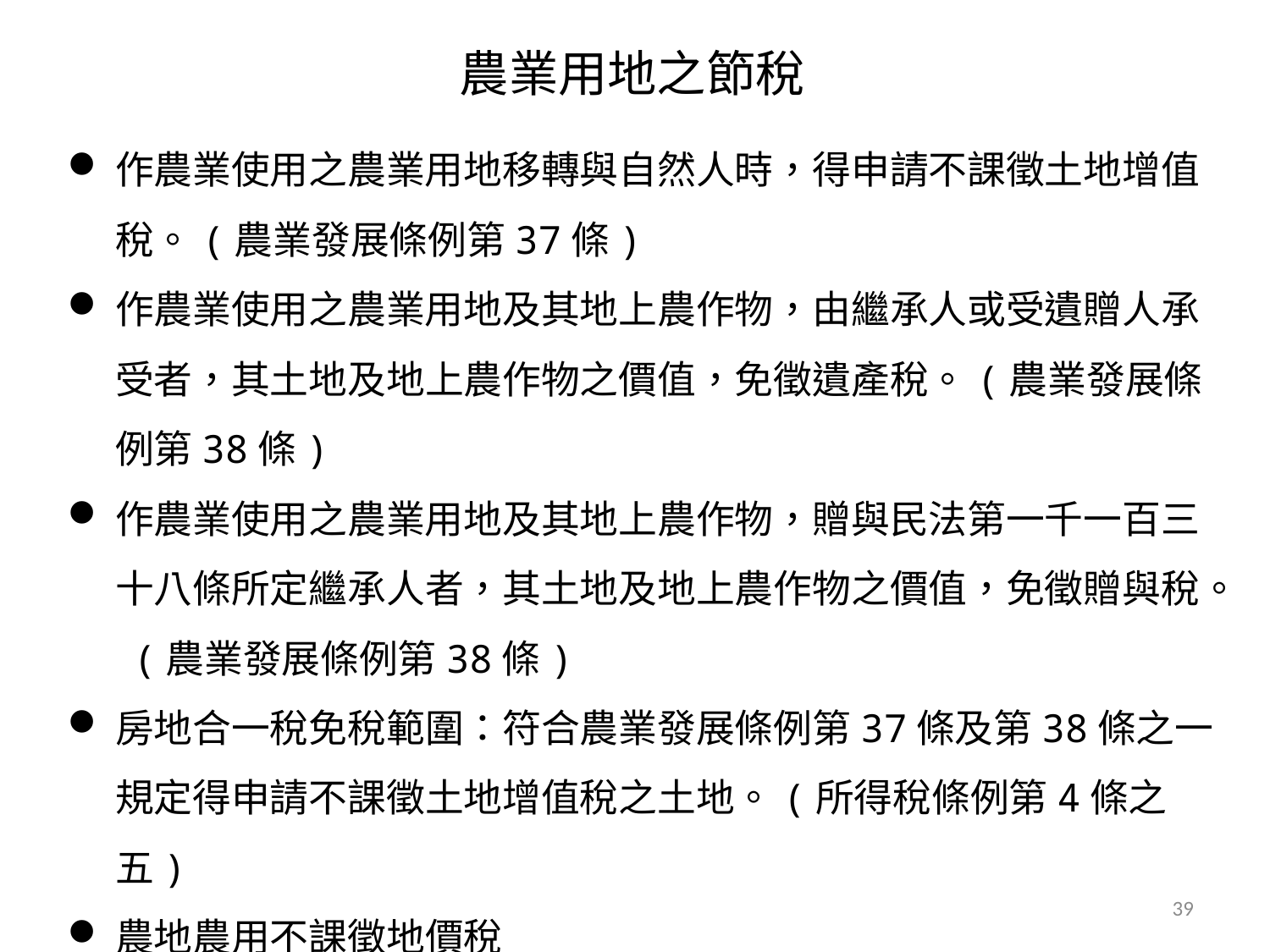

農業用地之節稅
作農業使用之農業用地移轉與自然人時，得申請不課徵土地增值稅。(農業發展條例第37條)
作農業使用之農業用地及其地上農作物，由繼承人或受遺贈人承受者，其土地及地上農作物之價值，免徵遺產稅。(農業發展條例第38條)
作農業使用之農業用地及其地上農作物，贈與民法第一千一百三十八條所定繼承人者，其土地及地上農作物之價值，免徵贈與稅。 (農業發展條例第38條)
房地合一稅免稅範圍：符合農業發展條例第37條及第38條之一規定得申請不課徵土地增值稅之土地。(所得稅條例第4條之五)
農地農用不課徵地價稅

39